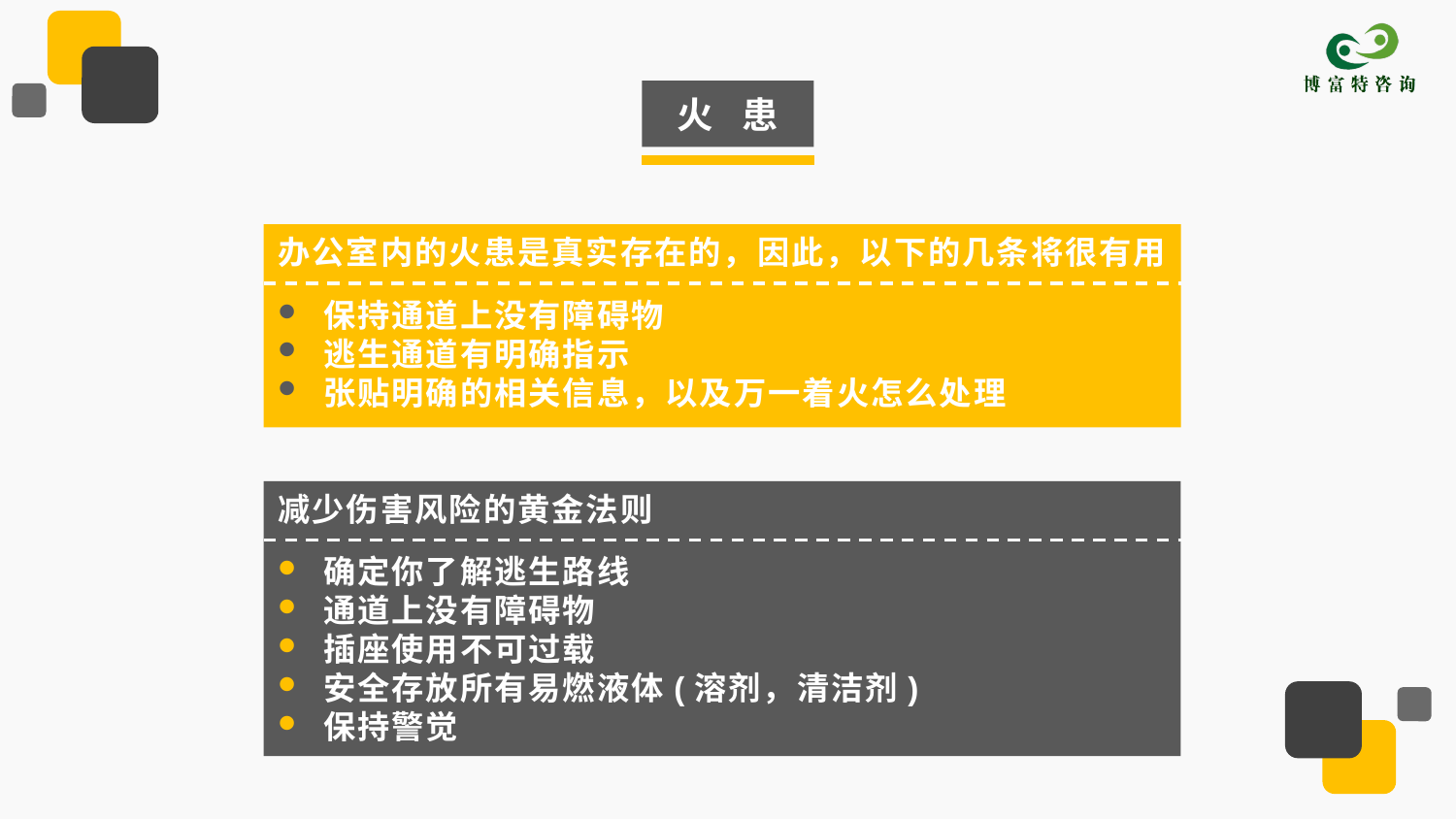

火  患

办公室内的火患是真实存在的，因此，以下的几条将很有用
保持通道上没有障碍物
逃生通道有明确指示
张贴明确的相关信息，以及万一着火怎么处理

减少伤害风险的黄金法则
确定你了解逃生路线
通道上没有障碍物
插座使用不可过载
安全存放所有易燃液体(溶剂，清洁剂)
保持警觉